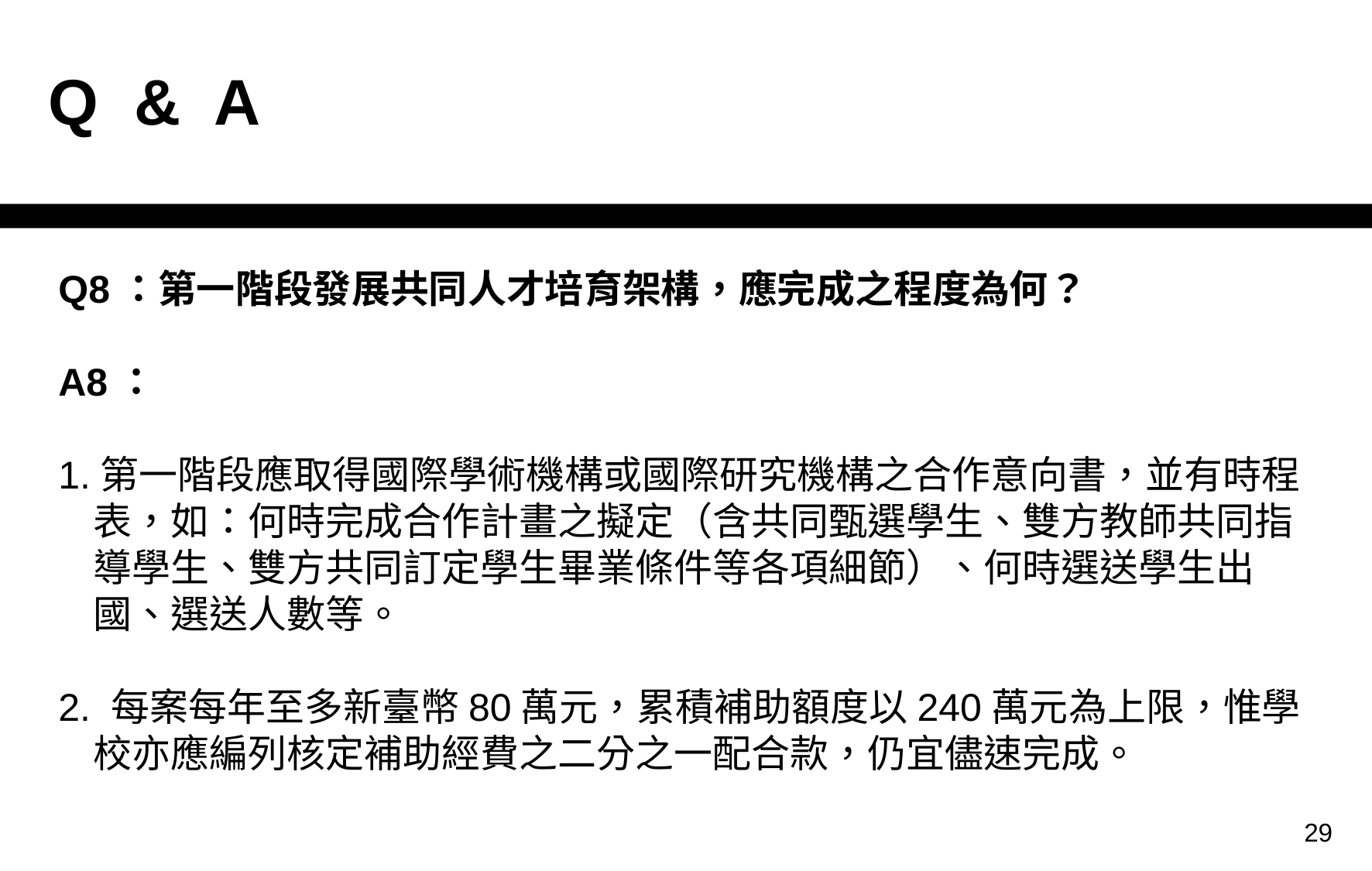

| Q & A |
| --- |

Q8：第一階段發展共同人才培育架構，應完成之程度為何？

A8：

1.第一階段應取得國際學術機構或國際研究機構之合作意向書，並有時程表，如：何時完成合作計畫之擬定（含共同甄選學生、雙方教師共同指導學生、雙方共同訂定學生畢業條件等各項細節）、何時選送學生出國、選送人數等。

2. 每案每年至多新臺幣80萬元，累積補助額度以240萬元為上限，惟學校亦應編列核定補助經費之二分之一配合款，仍宜儘速完成。
29